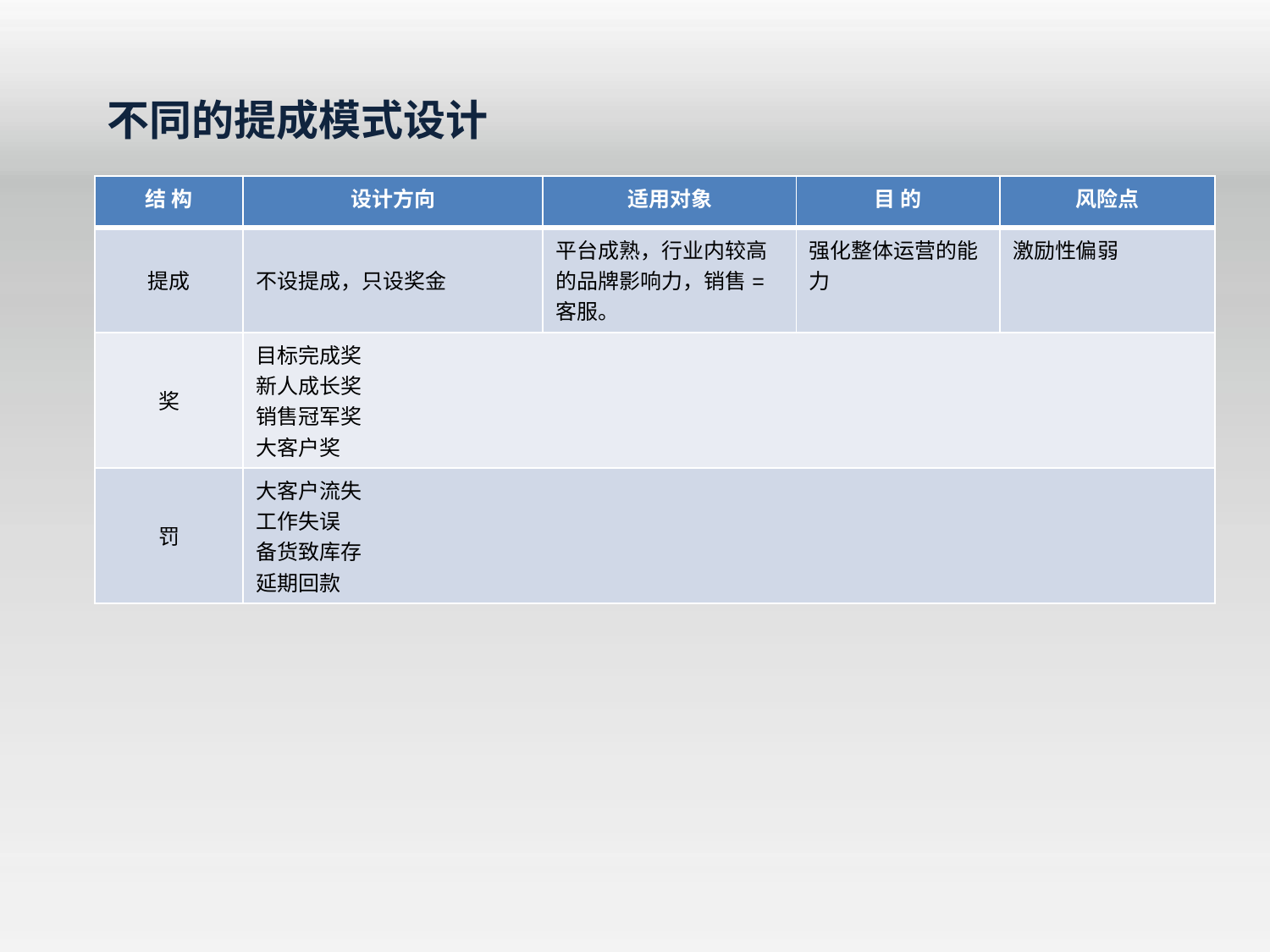

不同的提成模式设计
| 结 构 | 设计方向 | 适用对象 | 目 的 | 风险点 |
| --- | --- | --- | --- | --- |
| 提成 | 不设提成，只设奖金 | 平台成熟，行业内较高的品牌影响力，销售=客服。 | 强化整体运营的能力 | 激励性偏弱 |
| 奖 | 目标完成奖 新人成长奖 销售冠军奖 大客户奖 |  |  |  |
| 罚 | 大客户流失 工作失误 备货致库存 延期回款 |  |  |  |